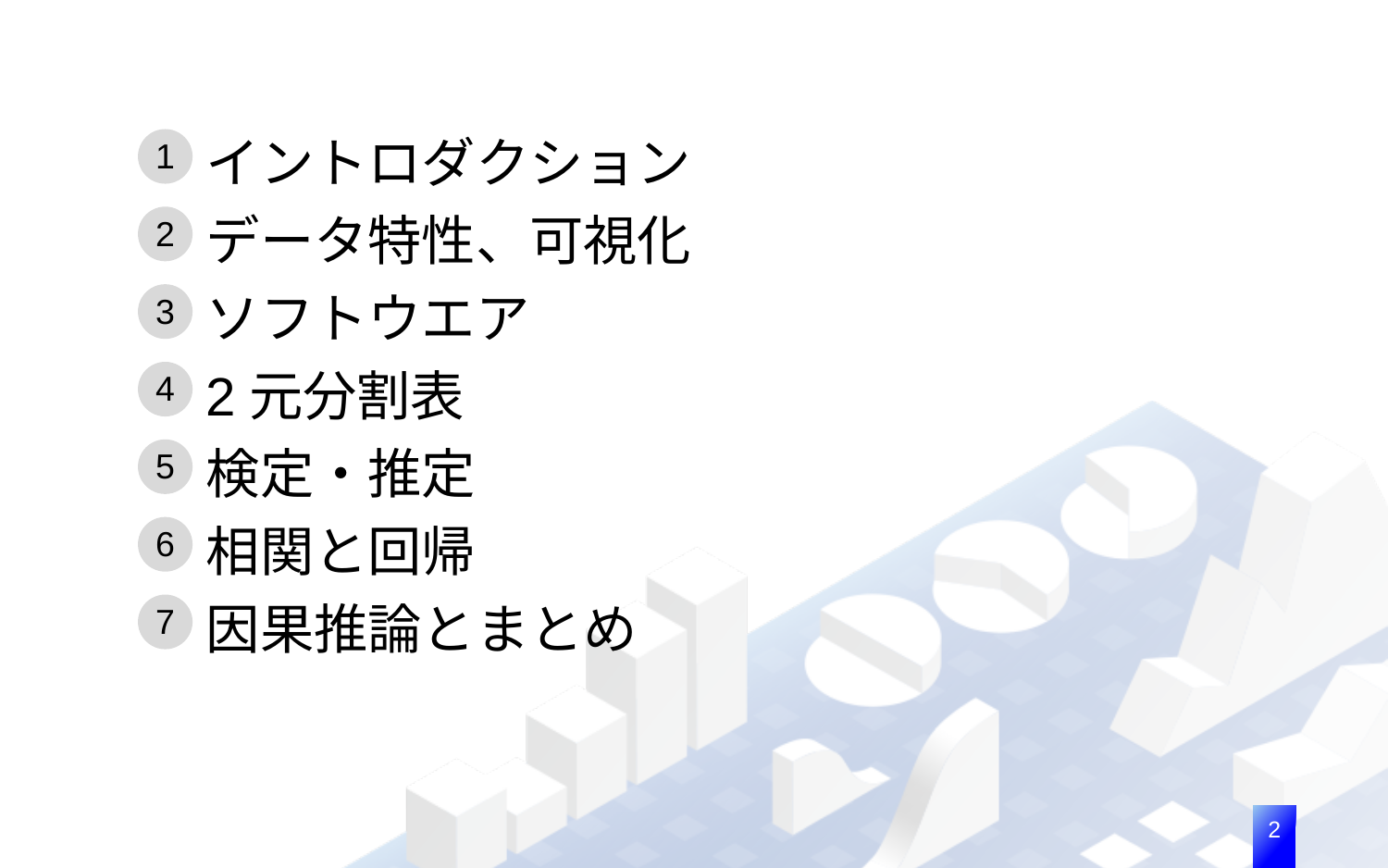

イントロダクション
データ特性、可視化
ソフトウエア
2元分割表
検定・推定
相関と回帰
因果推論とまとめ

1

2

3

4

5

6

7